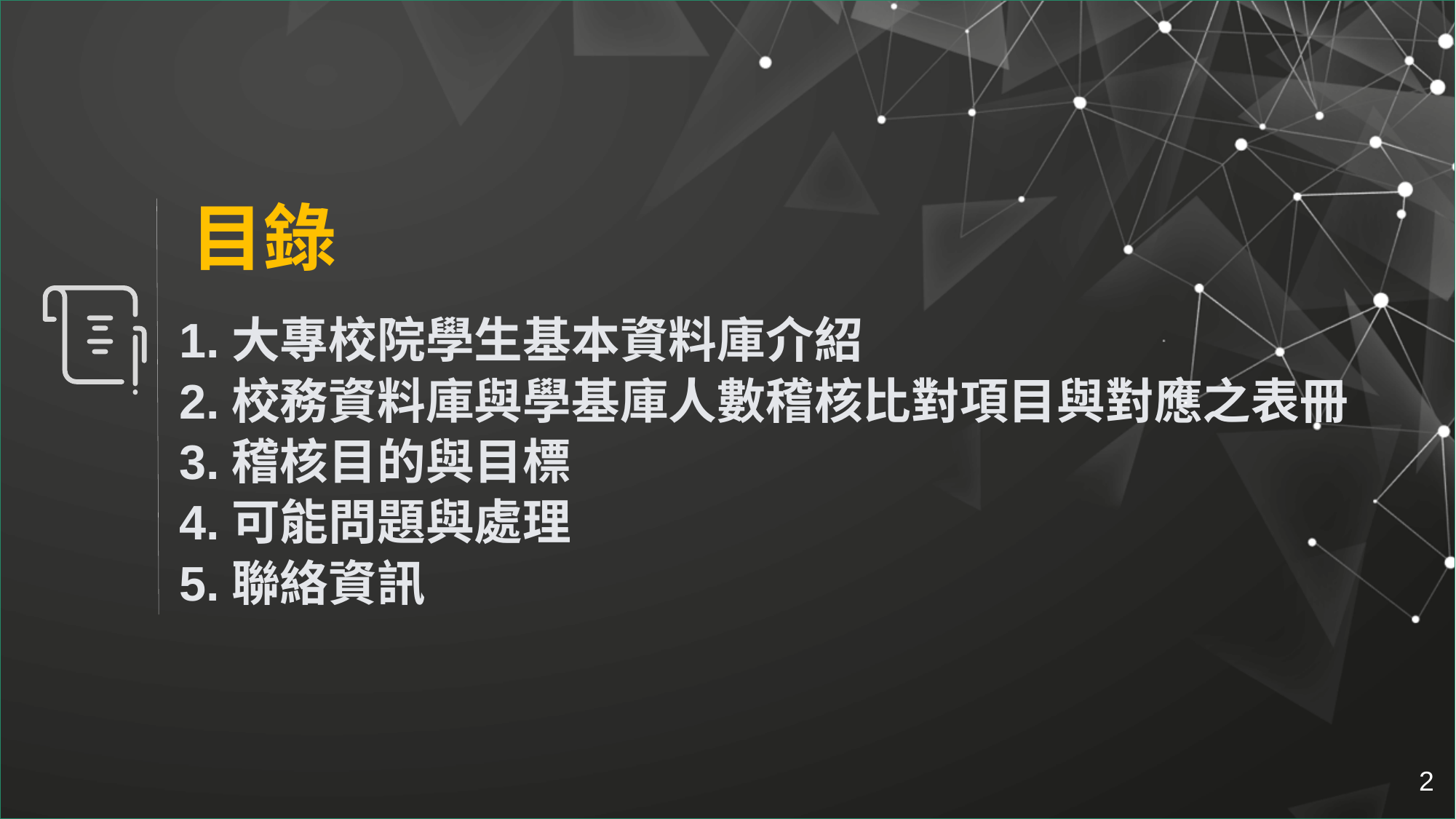

目錄

1.大專校院學生基本資料庫介紹
2.校務資料庫與學基庫人數稽核比對項目與對應之表冊
3.稽核目的與目標
4.可能問題與處理
5.聯絡資訊
2